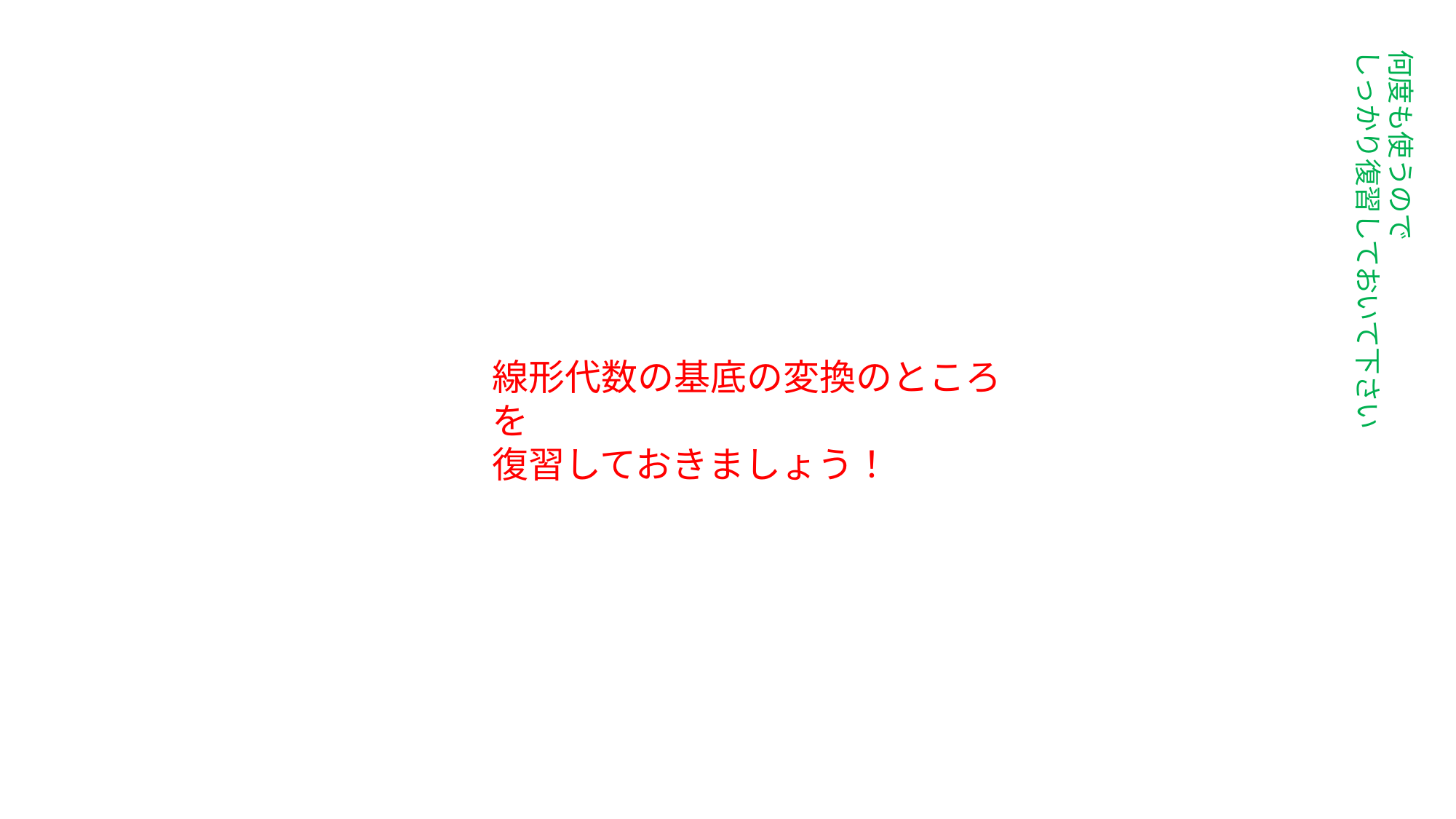

何度も使うので
しっかり復習しておいて下さい
線形代数の基底の変換のところを
復習しておきましょう！